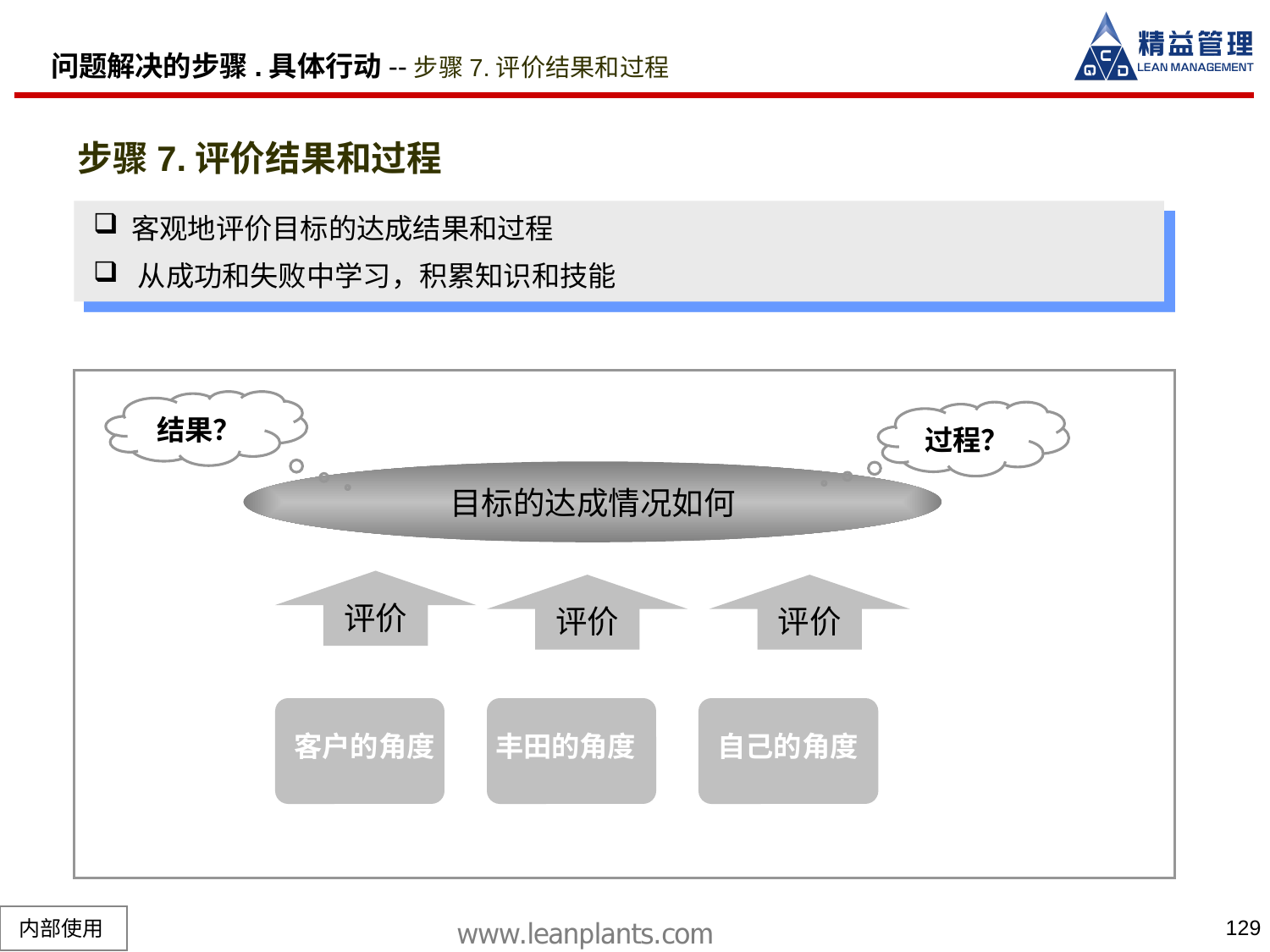

问题解决的步骤.具体行动--步骤7.评价结果和过程
步骤7.评价结果和过程
 客观地评价目标的达成结果和过程
  从成功和失败中学习，积累知识和技能

结果？
过程？
目标的达成情况如何
评价
评价
评价

客户的角度
丰田的角度
自己的角度
内部使用